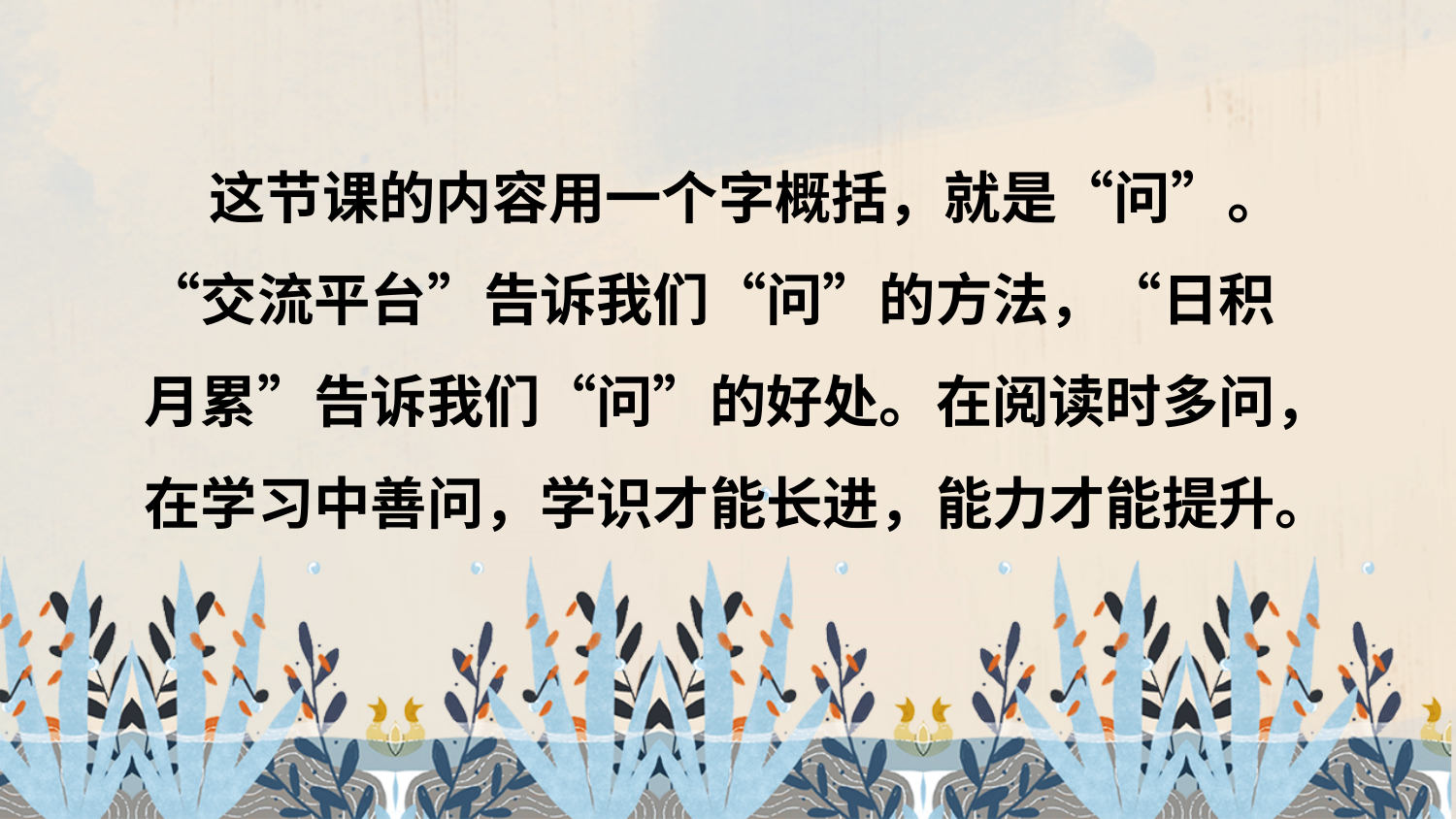

这节课的内容用一个字概括，就是“问”。“交流平台”告诉我们“问”的方法，“日积月累”告诉我们“问”的好处。在阅读时多问，在学习中善问，学识才能长进，能力才能提升。